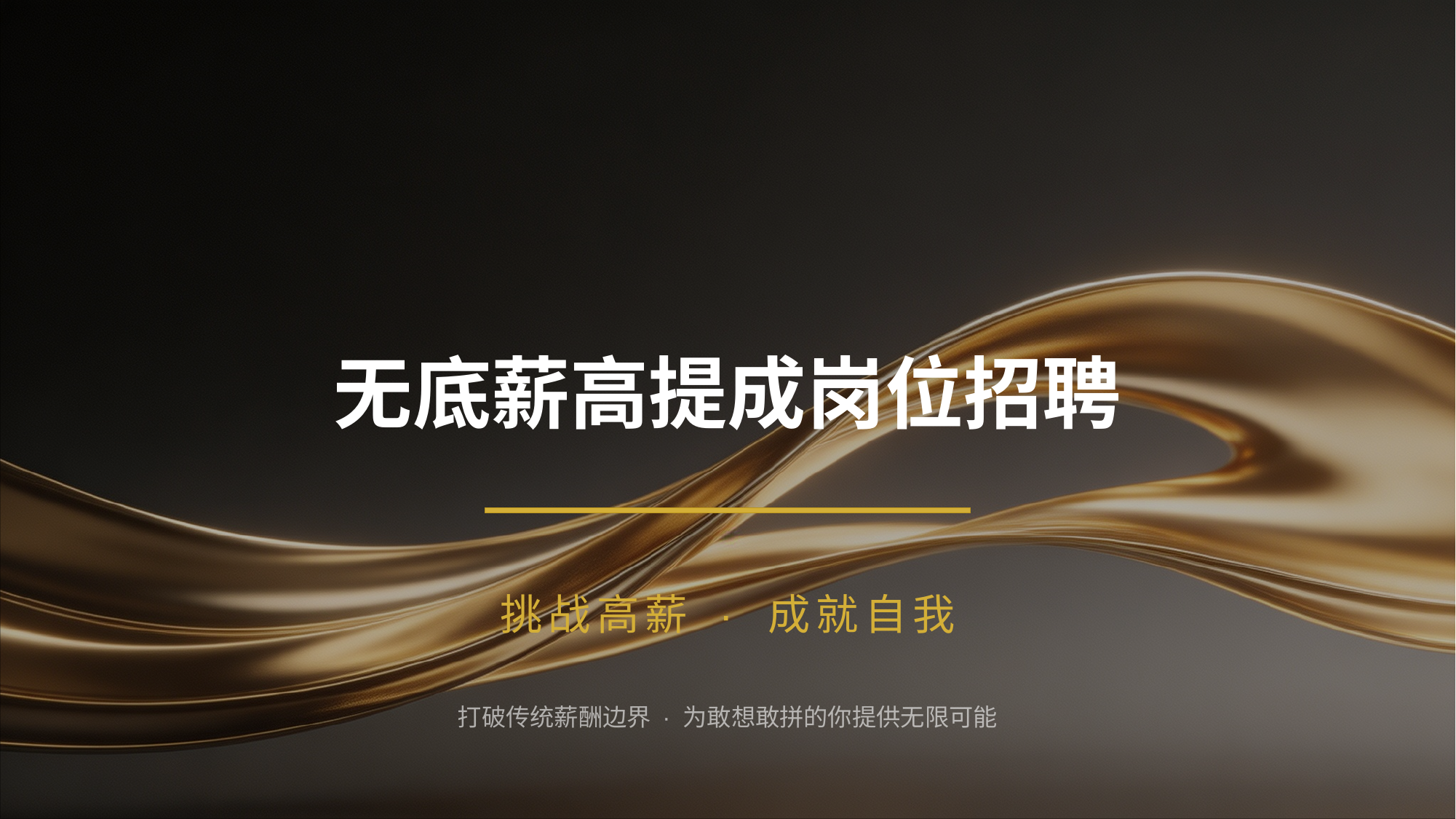

无底薪高提成岗位招聘

挑战高薪 · 成就自我
打破传统薪酬边界 · 为敢想敢拼的你提供无限可能